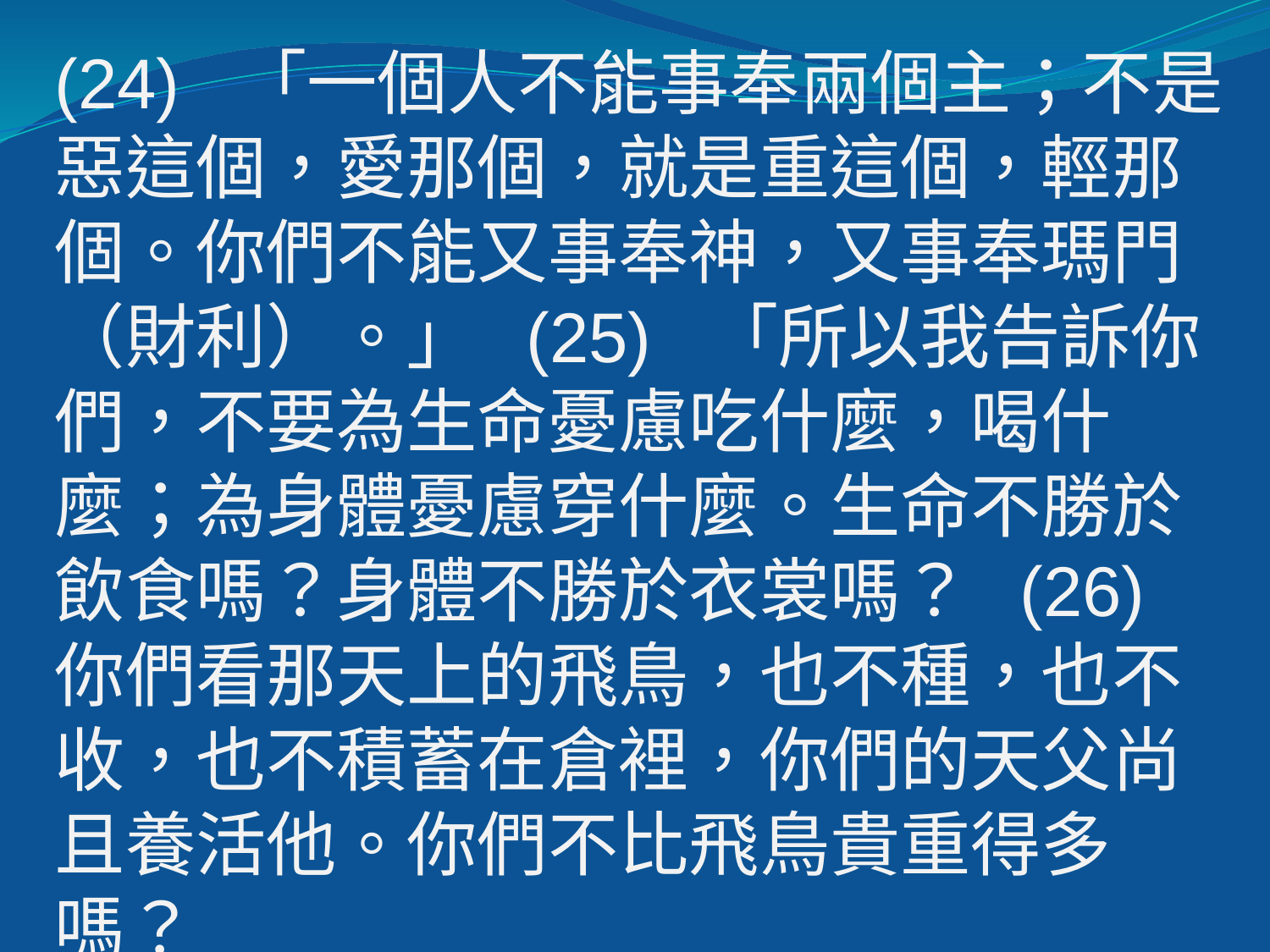

(24)  「一個人不能事奉兩個主；不是惡這個，愛那個，就是重這個，輕那個。你們不能又事奉神，又事奉瑪門（財利）。」  (25)  「所以我告訴你們，不要為生命憂慮吃什麼，喝什麼；為身體憂慮穿什麼。生命不勝於飲食嗎？身體不勝於衣裳嗎？  (26)  你們看那天上的飛鳥，也不種，也不收，也不積蓄在倉裡，你們的天父尚且養活他。你們不比飛鳥貴重得多嗎？